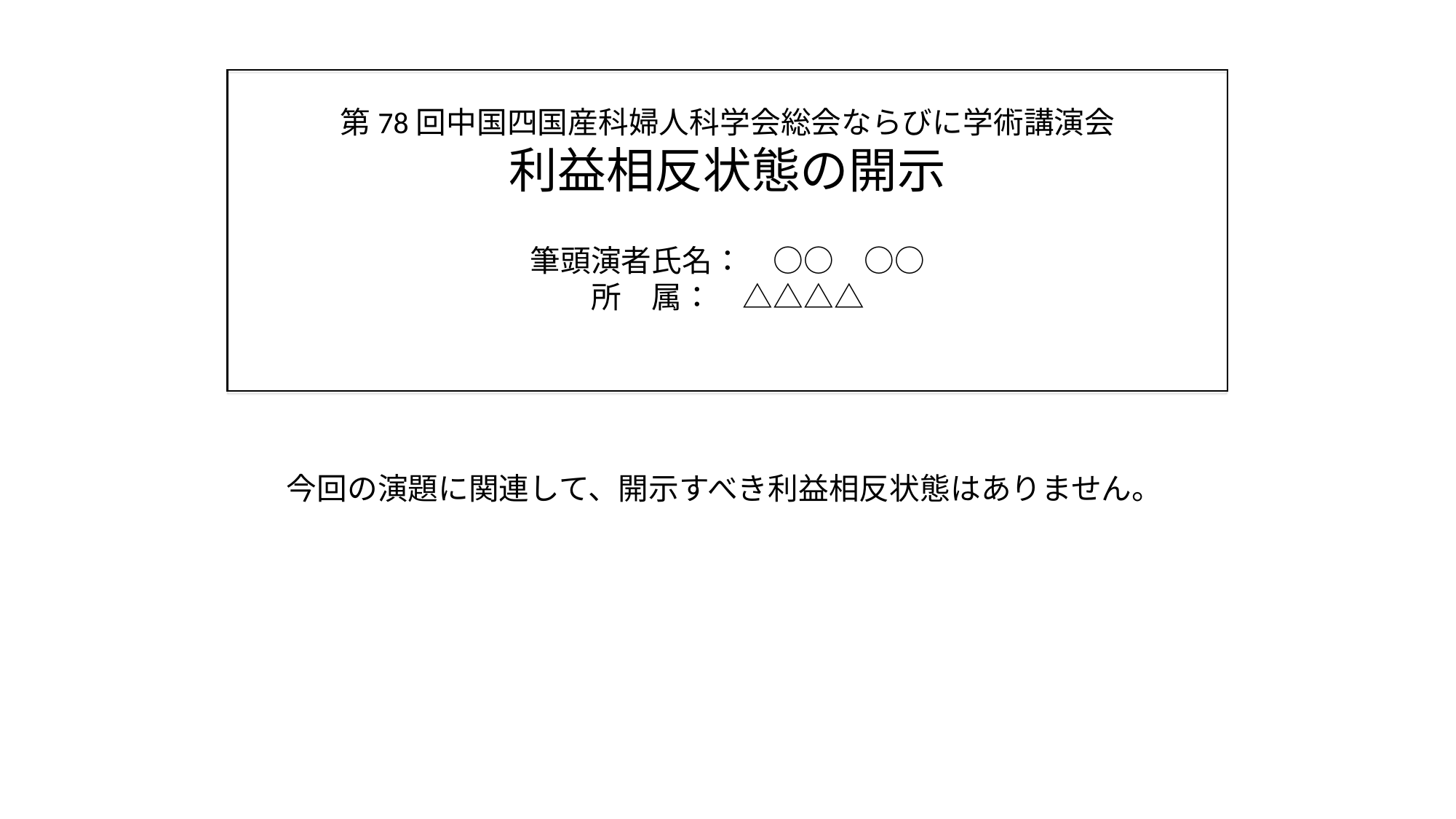

第78回中国四国産科婦人科学会総会ならびに学術講演会
利益相反状態の開示
 
筆頭演者氏名：　○○　○○
所　属：　△△△△
今回の演題に関連して、開示すべき利益相反状態はありません。